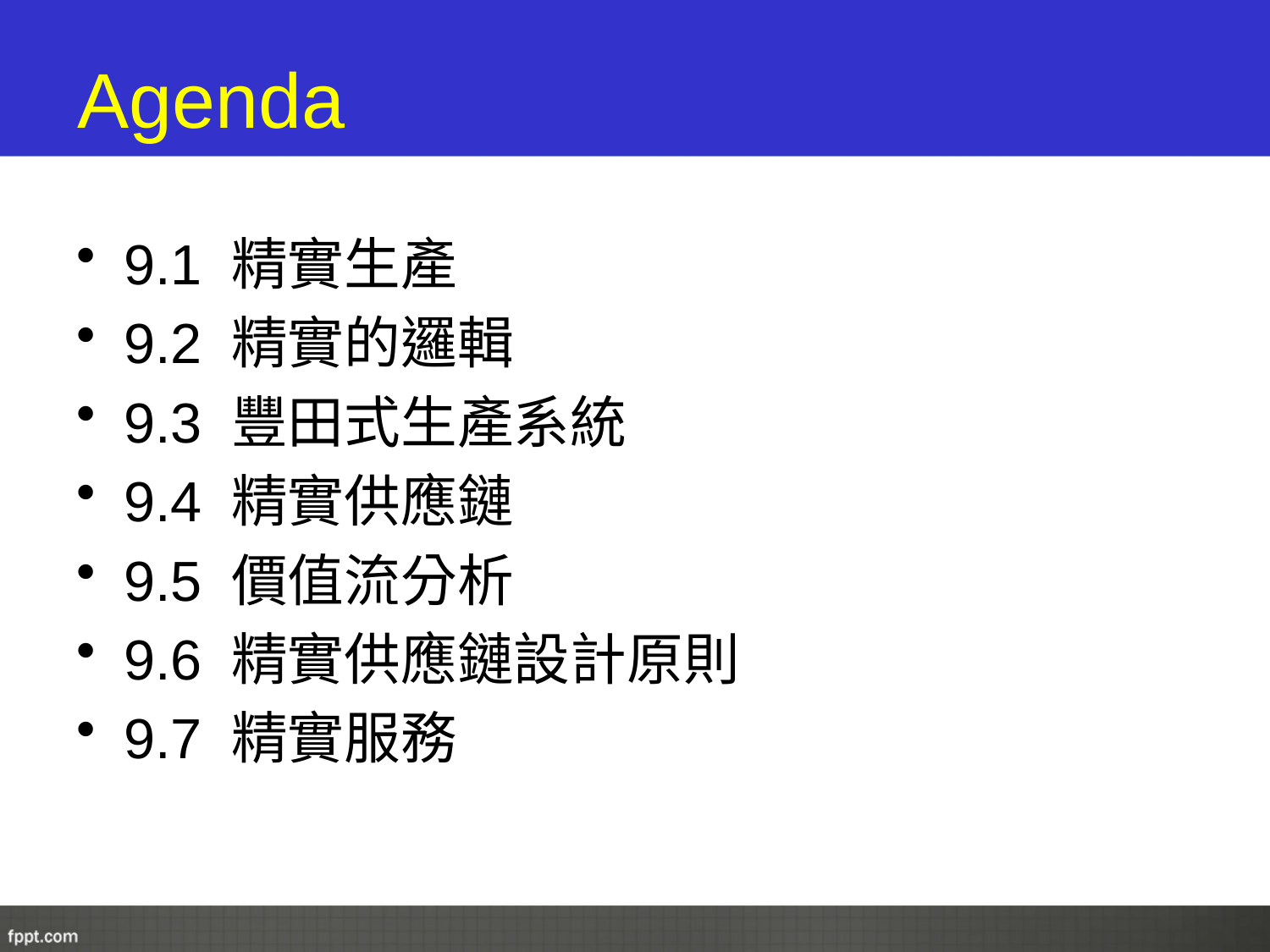

# Agenda
9.1 精實生產
9.2 精實的邏輯
9.3 豐田式生產系統
9.4 精實供應鏈
9.5 價值流分析
9.6 精實供應鏈設計原則
9.7 精實服務